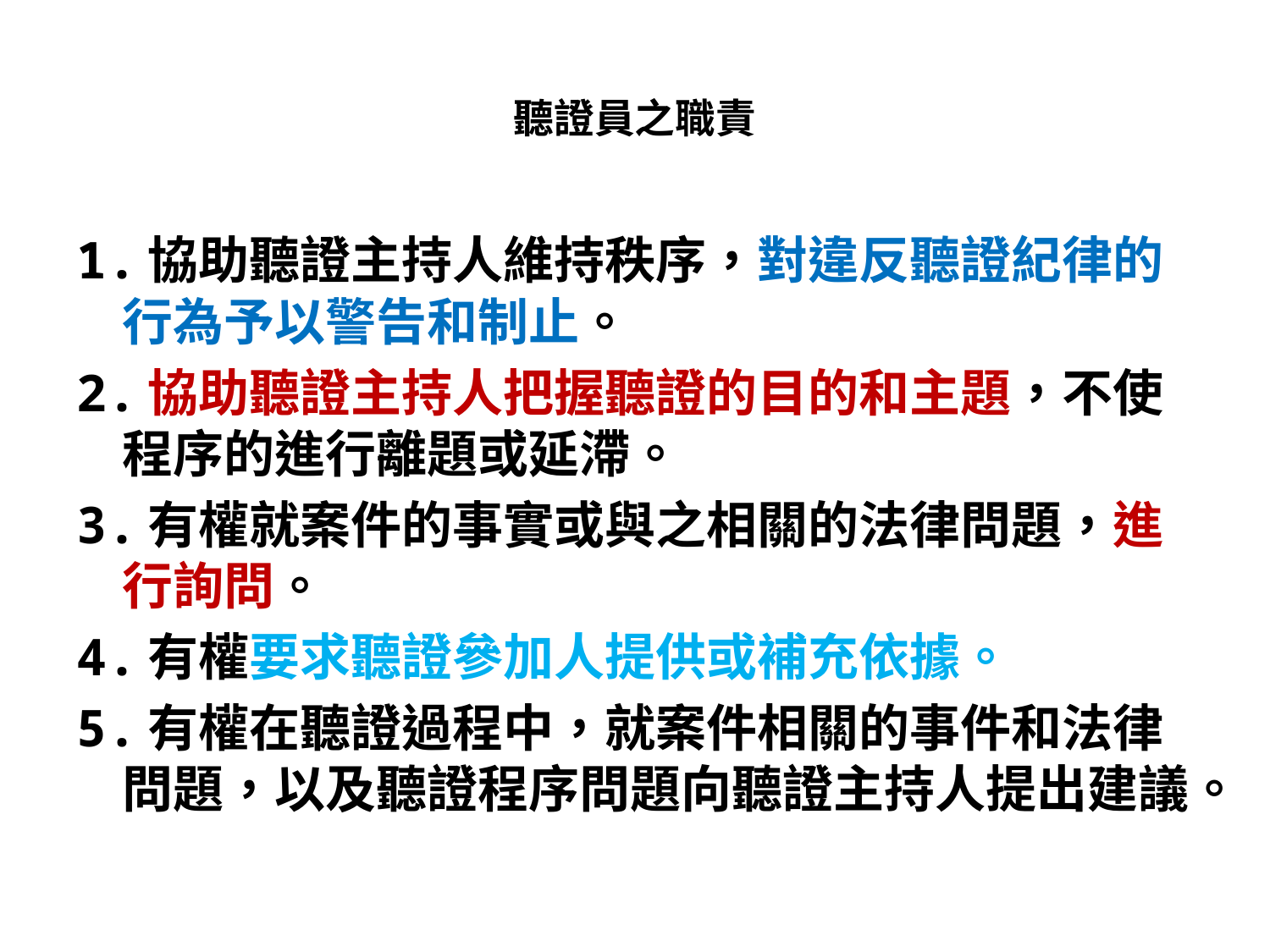

# 聽證員之職責
1.協助聽證主持人維持秩序，對違反聽證紀律的行為予以警告和制止。
2.協助聽證主持人把握聽證的目的和主題，不使程序的進行離題或延滯。
3.有權就案件的事實或與之相關的法律問題，進行詢問。
4.有權要求聽證參加人提供或補充依據。
5.有權在聽證過程中，就案件相關的事件和法律問題，以及聽證程序問題向聽證主持人提出建議。